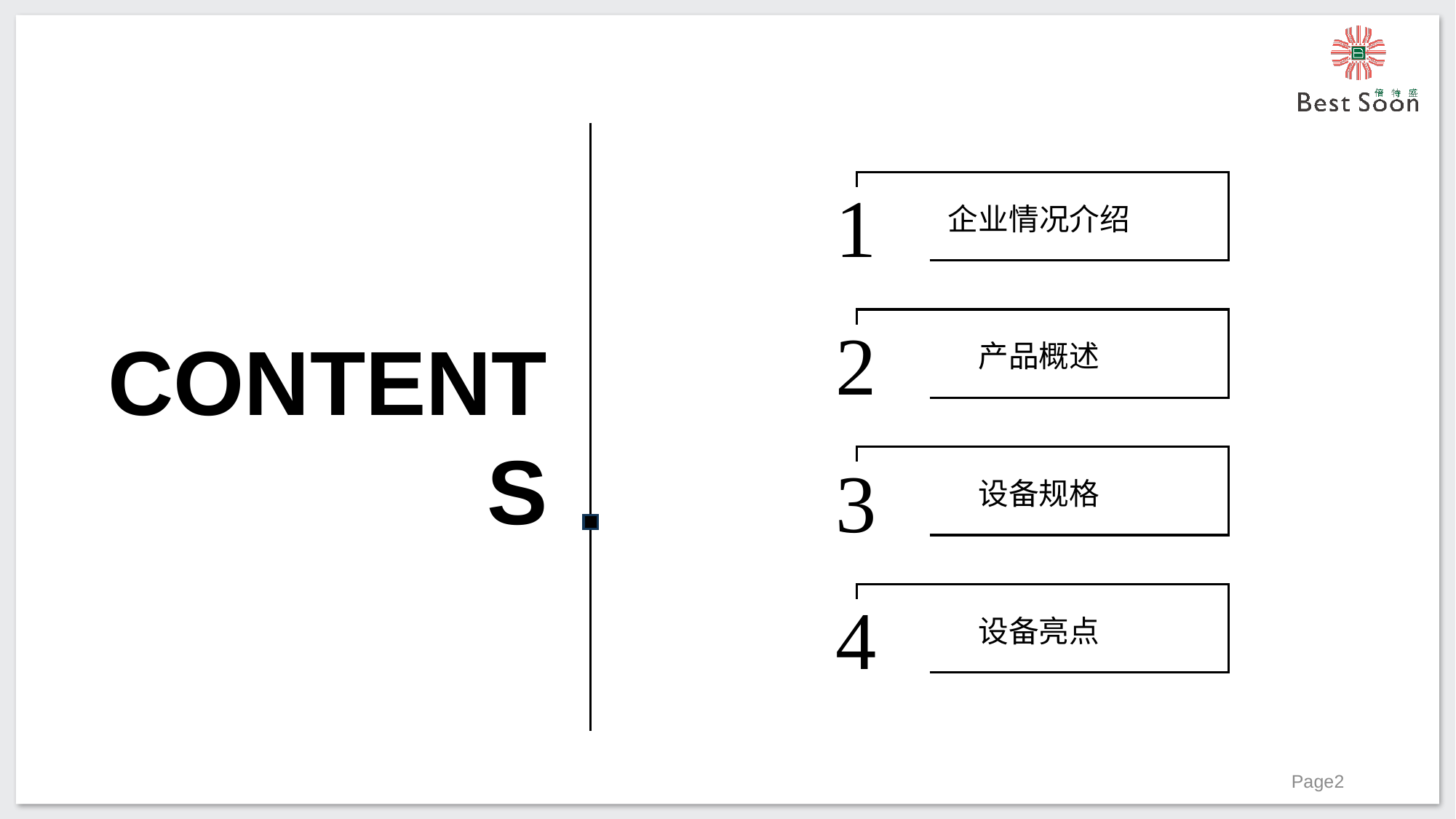

PPT模板 http://www.1ppt.com/moban/
1

企业情况介绍
2

产品概述
CONTENTS
3

设备规格

4

设备亮点
Page2